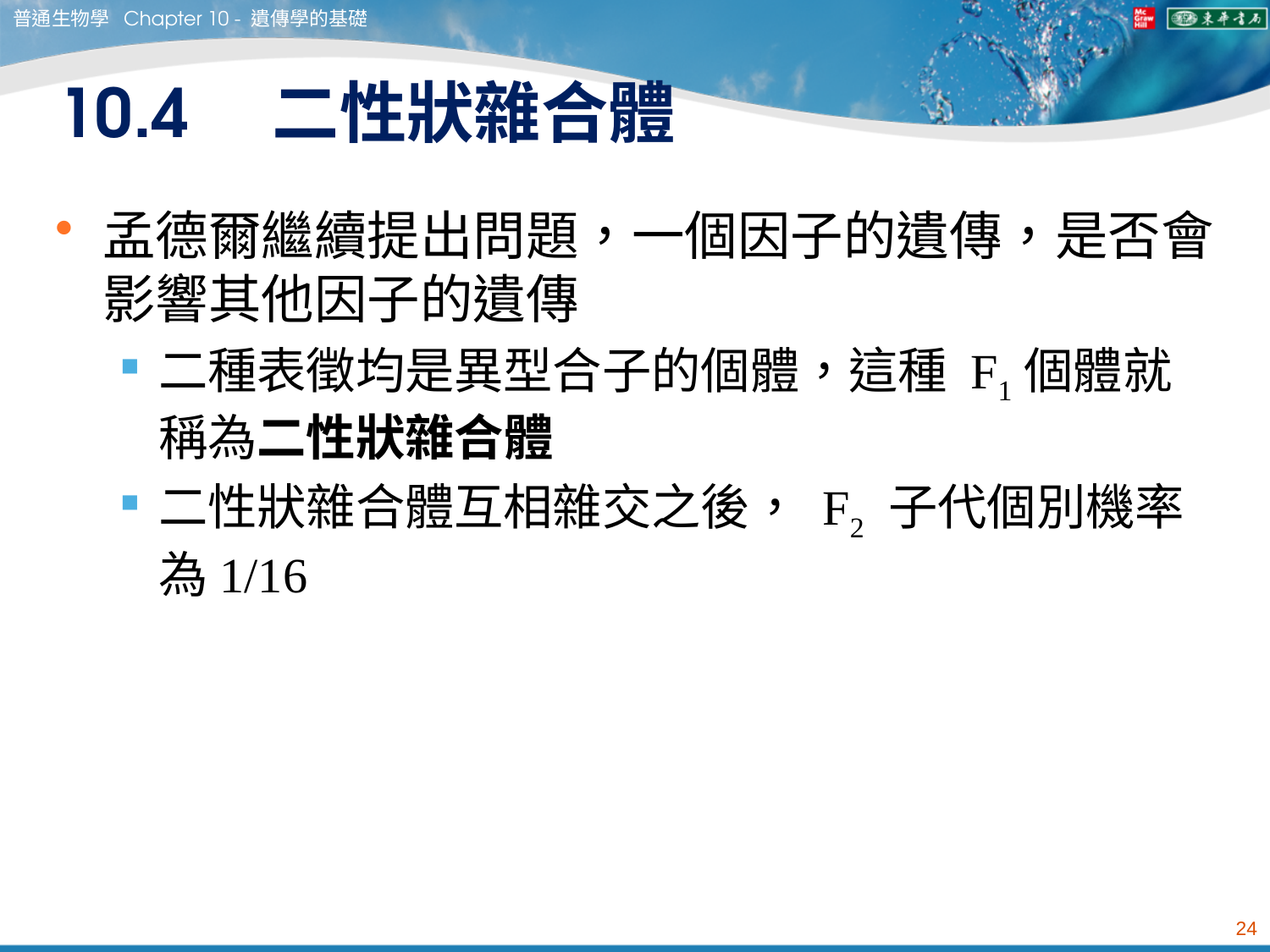

普通生物學  Chapter 10 - 遺傳學的基礎
# 10.4　二性狀雜合體
孟德爾繼續提出問題，一個因子的遺傳，是否會影響其他因子的遺傳
二種表徵均是異型合子的個體，這種 F1個體就稱為二性狀雜合體
二性狀雜合體互相雜交之後， F2 子代個別機率為1/16
24